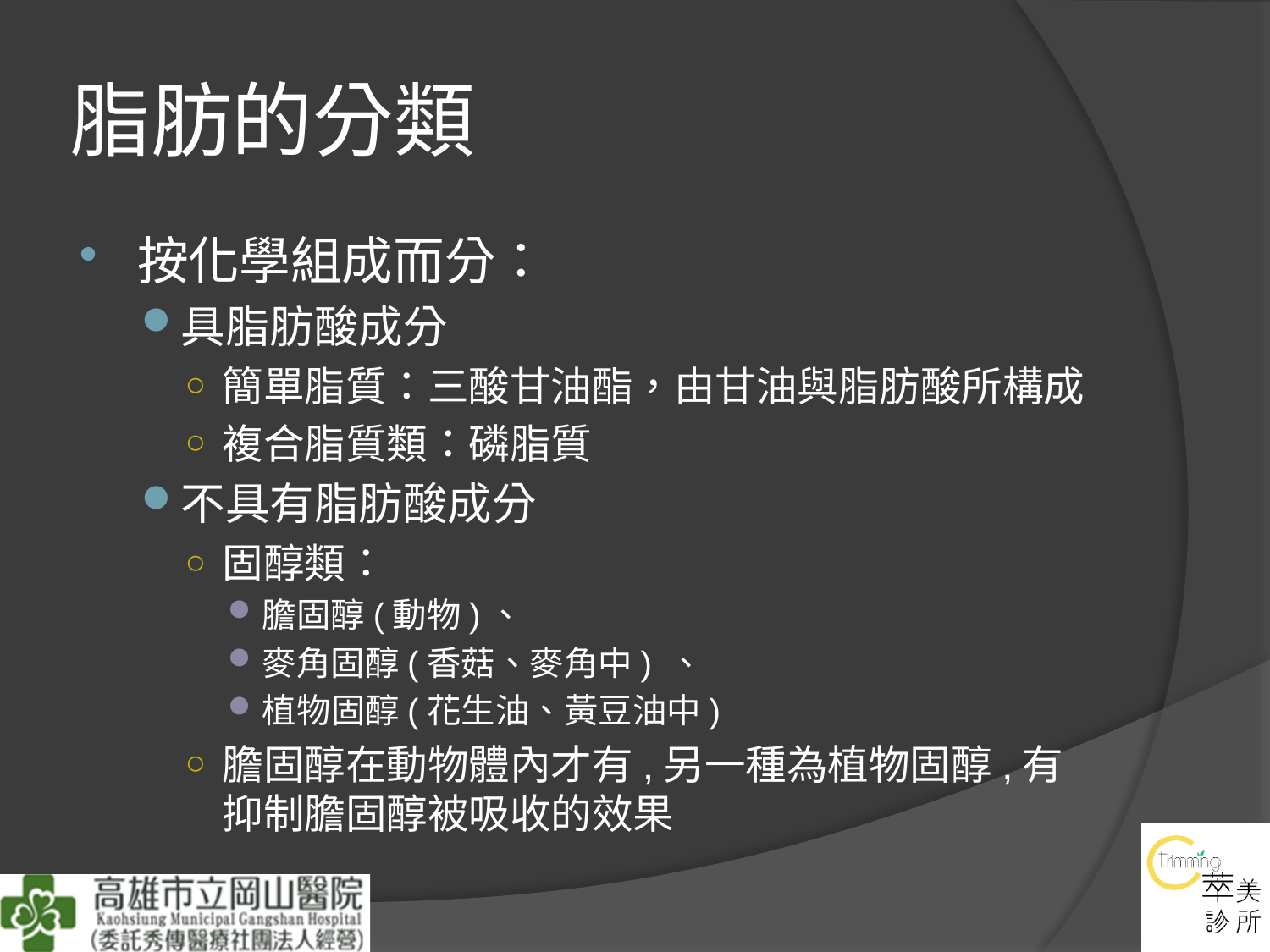

# 脂肪的分類
按化學組成而分：
具脂肪酸成分
簡單脂質：三酸甘油酯，由甘油與脂肪酸所構成
複合脂質類：磷脂質
不具有脂肪酸成分
固醇類：
膽固醇(動物)、
麥角固醇(香菇、麥角中) 、
植物固醇(花生油、黃豆油中)
膽固醇在動物體內才有,另一種為植物固醇,有抑制膽固醇被吸收的效果